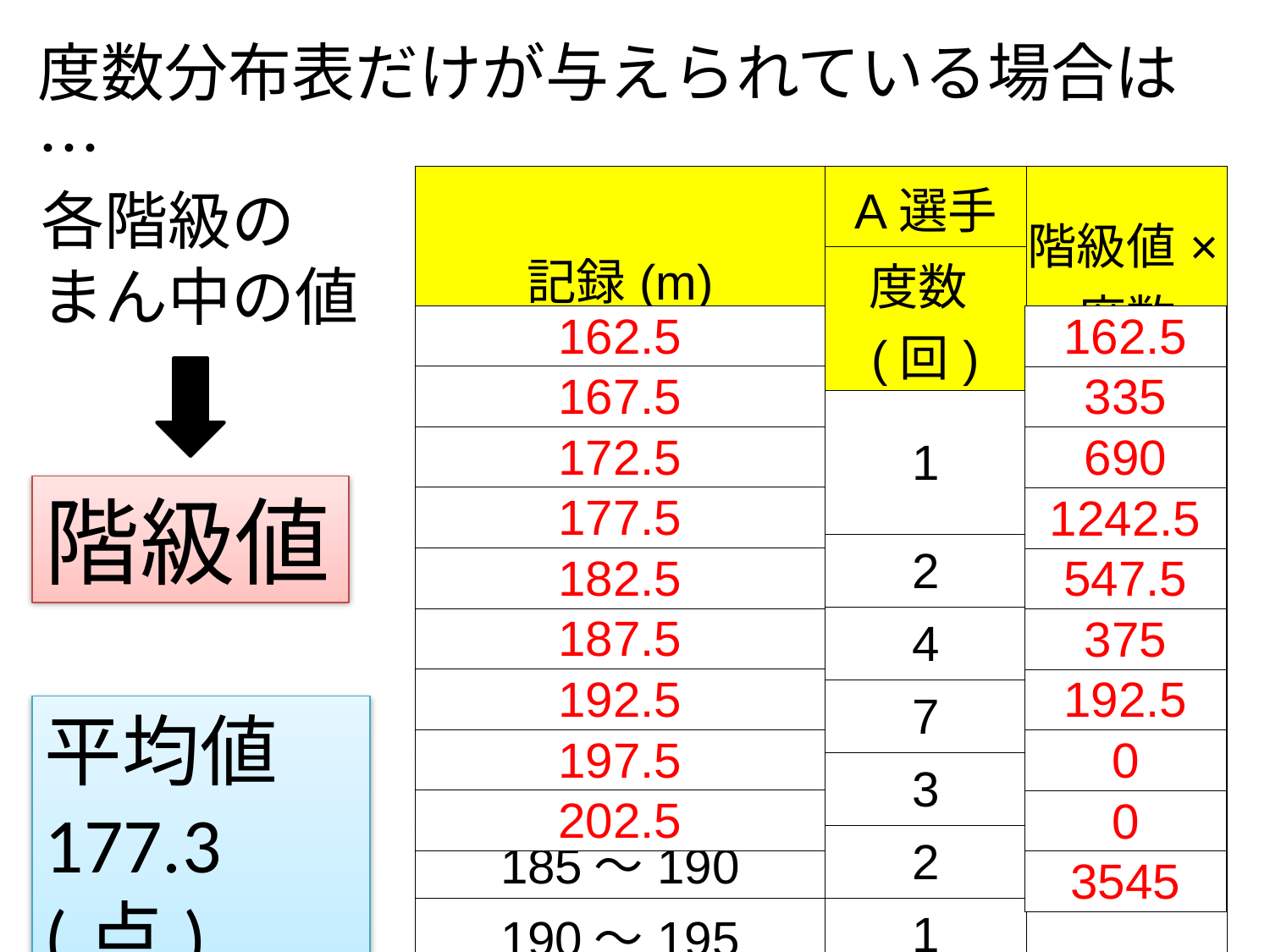

度数分布表だけが与えられている場合は…
| 記録(m) | A選手 | 階級値×度数 |
| --- | --- | --- |
|  | 度数(回) |  |
| 160以上～165未満 | 1 |  |
| 165～170 | 2 |  |
| 170～175 | 4 |  |
| 175～180 | 7 |  |
| 180～185 | 3 |  |
| 185～190 | 2 |  |
| 190～195 | 1 |  |
| 195～200 | 0 |  |
| 200～205 | 0 |  |
| 計 | 20 |  |
各階級の
まん中の値
| 162.5 |
| --- |
| 167.5 |
| 172.5 |
| 177.5 |
| 182.5 |
| 187.5 |
| 192.5 |
| 197.5 |
| 202.5 |
| 162.5 |
| --- |
| 335 |
| 690 |
| 1242.5 |
| 547.5 |
| 375 |
| 192.5 |
| 0 |
| 0 |
| 3545 |

階級値
平均値
177.3(点)